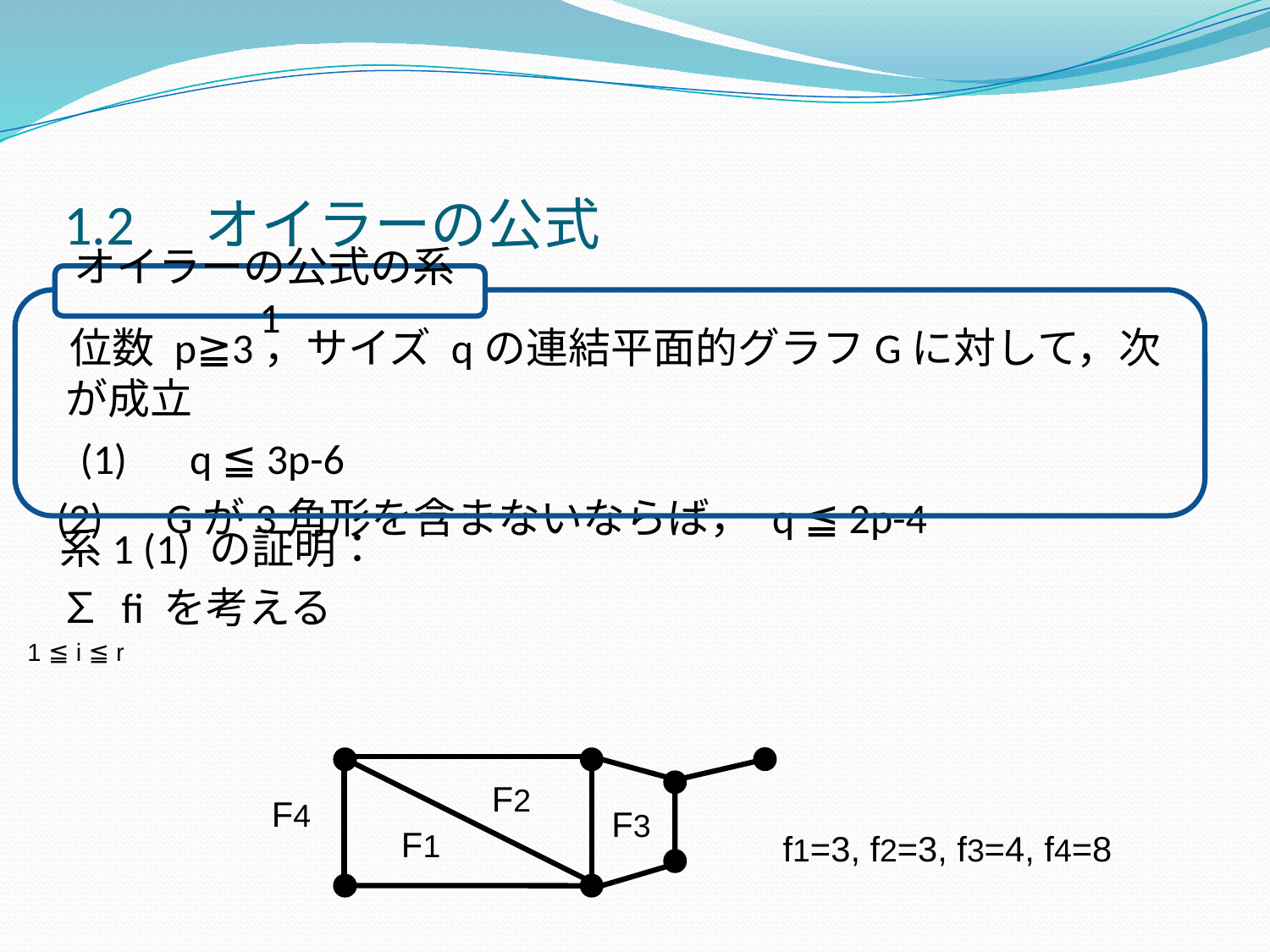

# 1.2　オイラーの公式

　位数 p≧3，サイズ qの連結平面的グラフGに対して，次が成立
　(1)　q ≦ 3p-6
   (2)　Gが3角形を含まないならば， q ≦ 2p-4

オイラーの公式の系1

　系1 (1) の証明：
　∑ fi を考える

1 ≦ i ≦ r

F2
F4
F3
F1
f1=3, f2=3, f3=4, f4=8